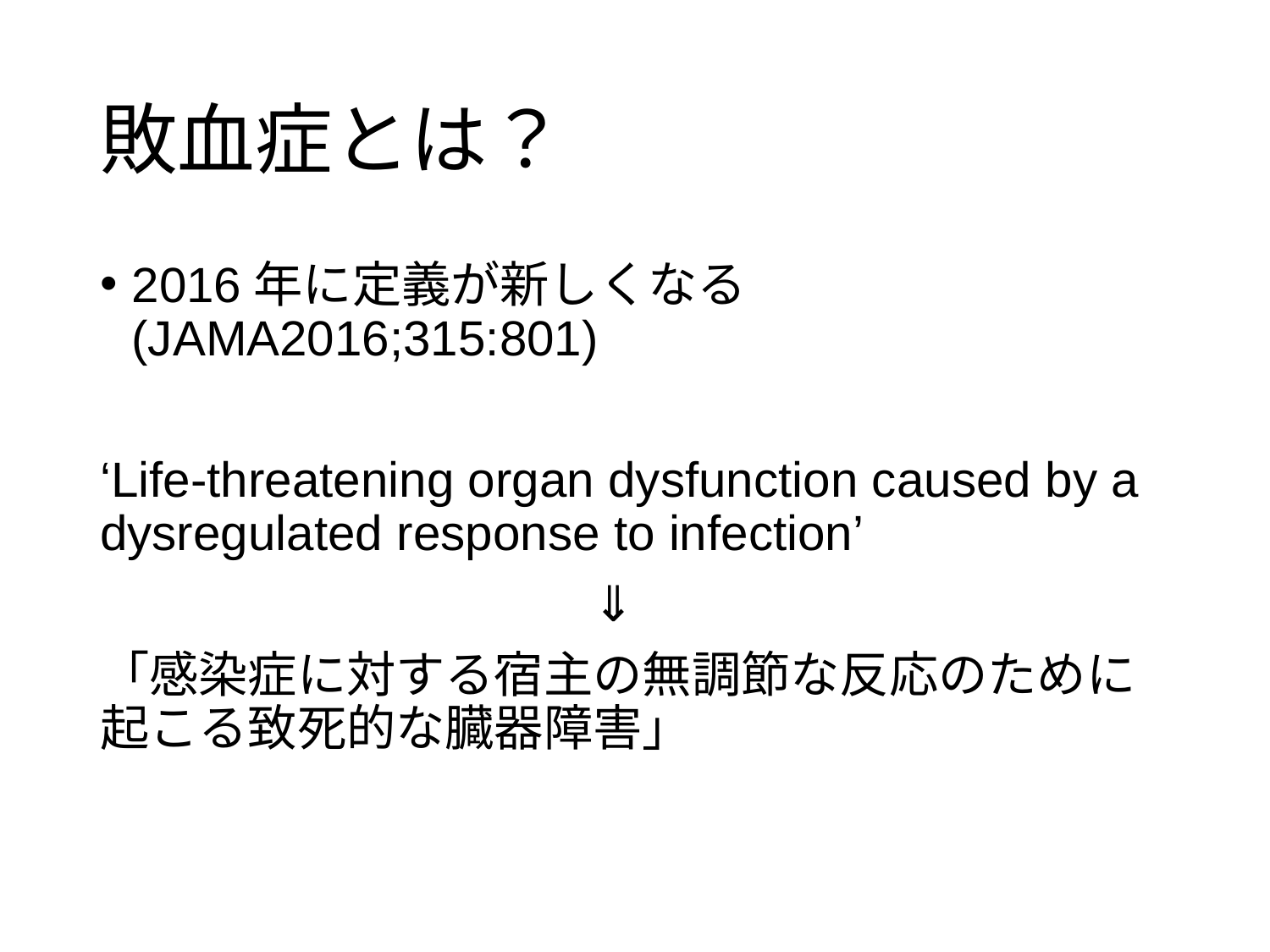

# 敗血症とは？
2016年に定義が新しくなる    (JAMA2016;315:801)

‘Life-threatening organ dysfunction caused by a dysregulated response to infection’
　　　　　　　　　　⇓
「感染症に対する宿主の無調節な反応のために起こる致死的な臓器障害」